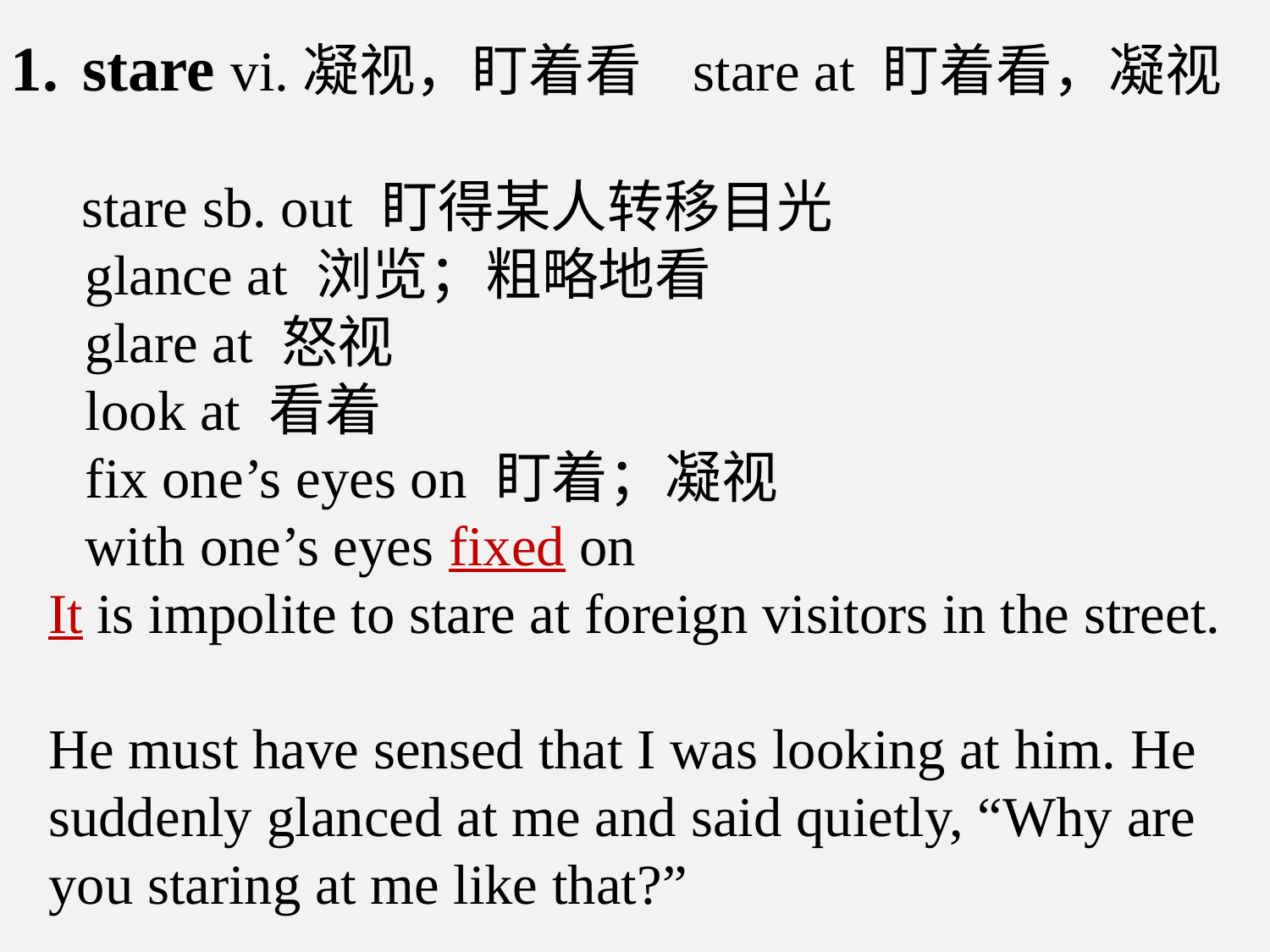

stare vi.凝视，盯着看   stare at 盯着看，凝视
     stare sb. out 盯得某人转移目光
glance at 浏览；粗略地看
glare at 怒视
look at 看着
fix one’s eyes on 盯着；凝视
with one’s eyes fixed on
It is impolite to stare at foreign visitors in the street.

He must have sensed that I was looking at him. He suddenly glanced at me and said quietly, “Why are you staring at me like that?”